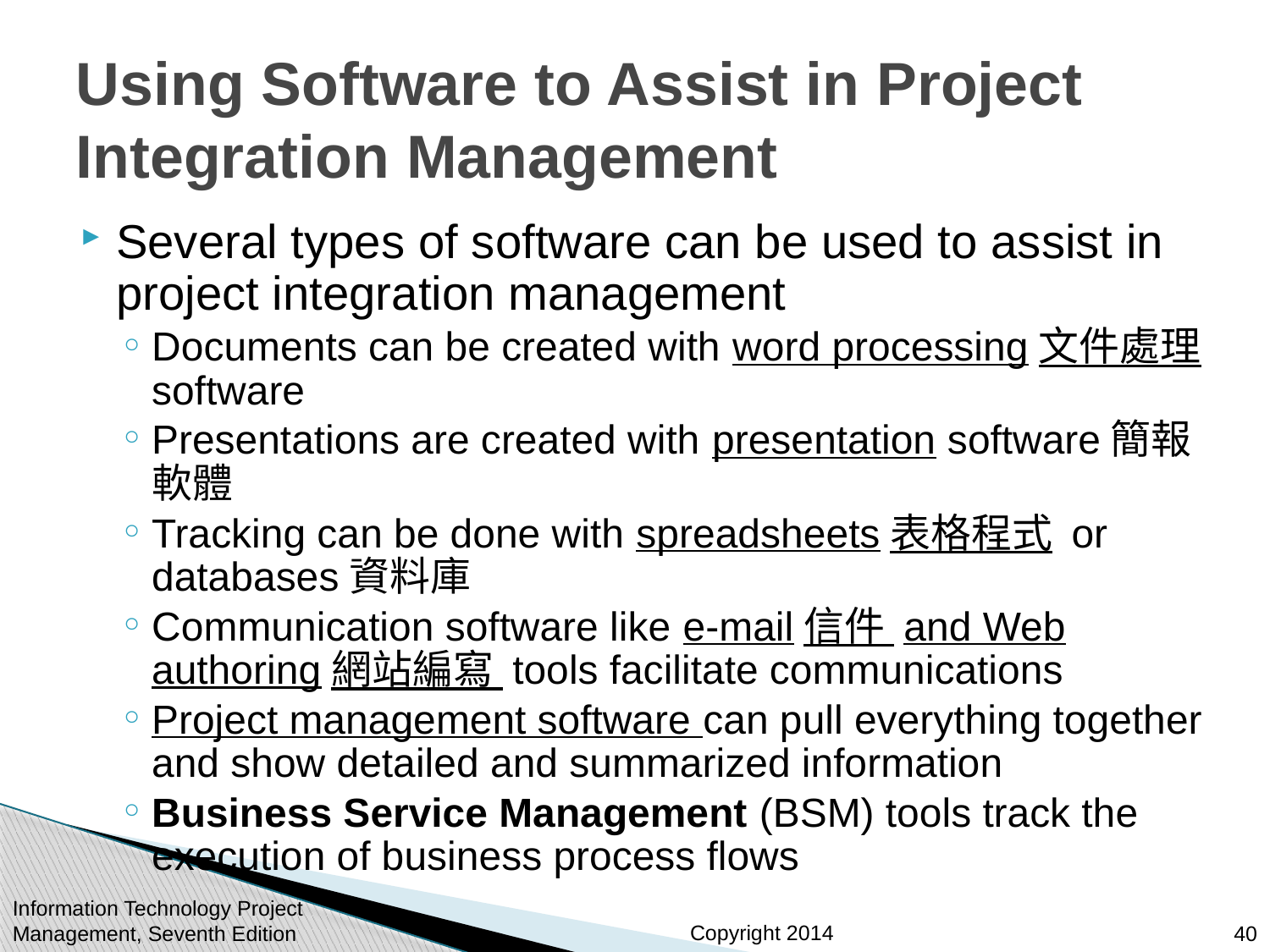

# Using Software to Assist in Project Integration Management
Several types of software can be used to assist in project integration management
Documents can be created with word processing文件處理 software
Presentations are created with presentation software簡報軟體
Tracking can be done with spreadsheets表格程式 or databases資料庫
Communication software like e-mail信件 and Web authoring網站編寫 tools facilitate communications
Project management software can pull everything together and show detailed and summarized information
Business Service Management (BSM) tools track the execution of business process flows
Information Technology Project Management, Seventh Edition
40